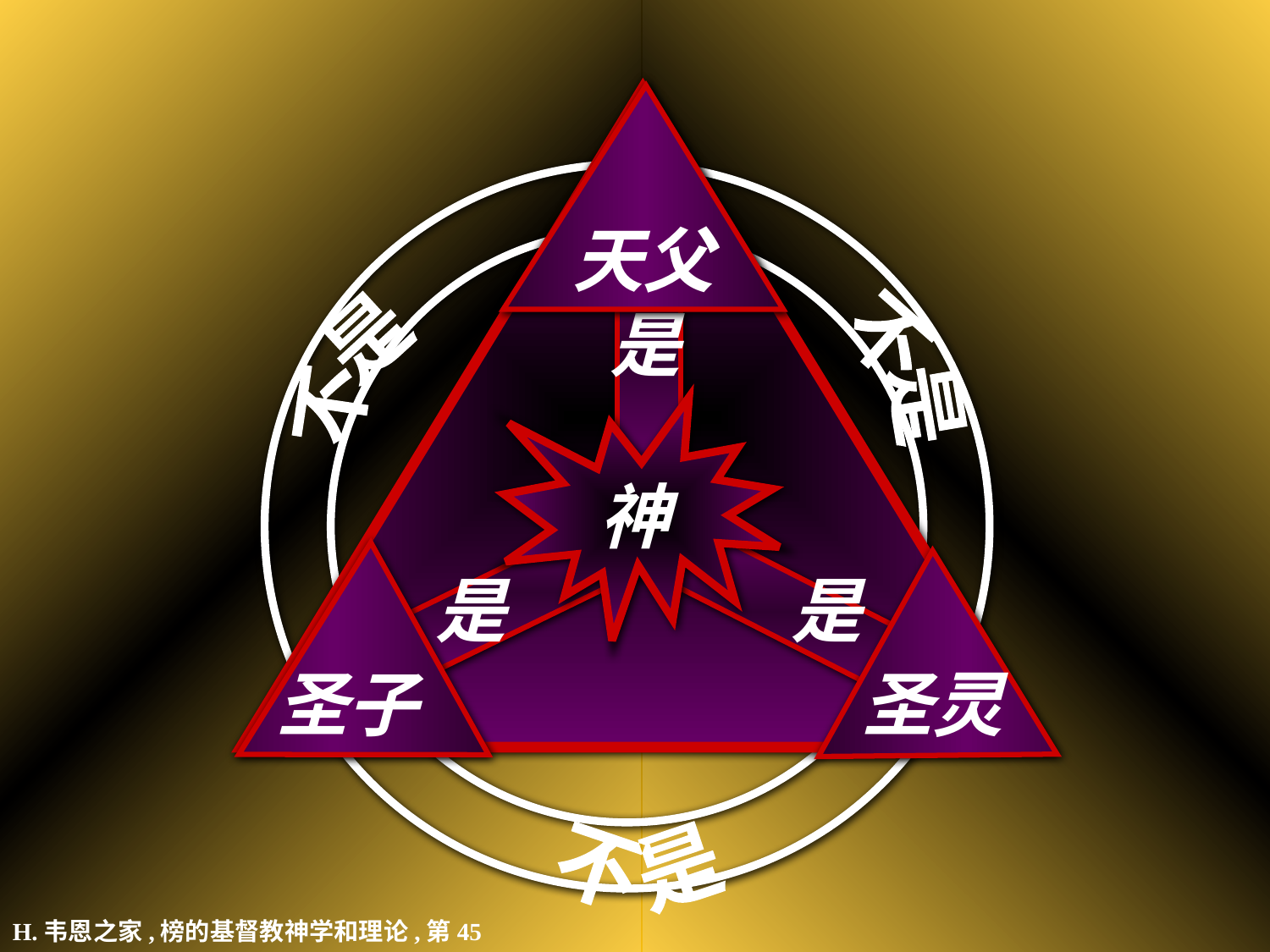

天父
是

不是
不是

神
是
是

圣子
圣灵
不是
H.韦恩之家,榜的基督教神学和理论,第45